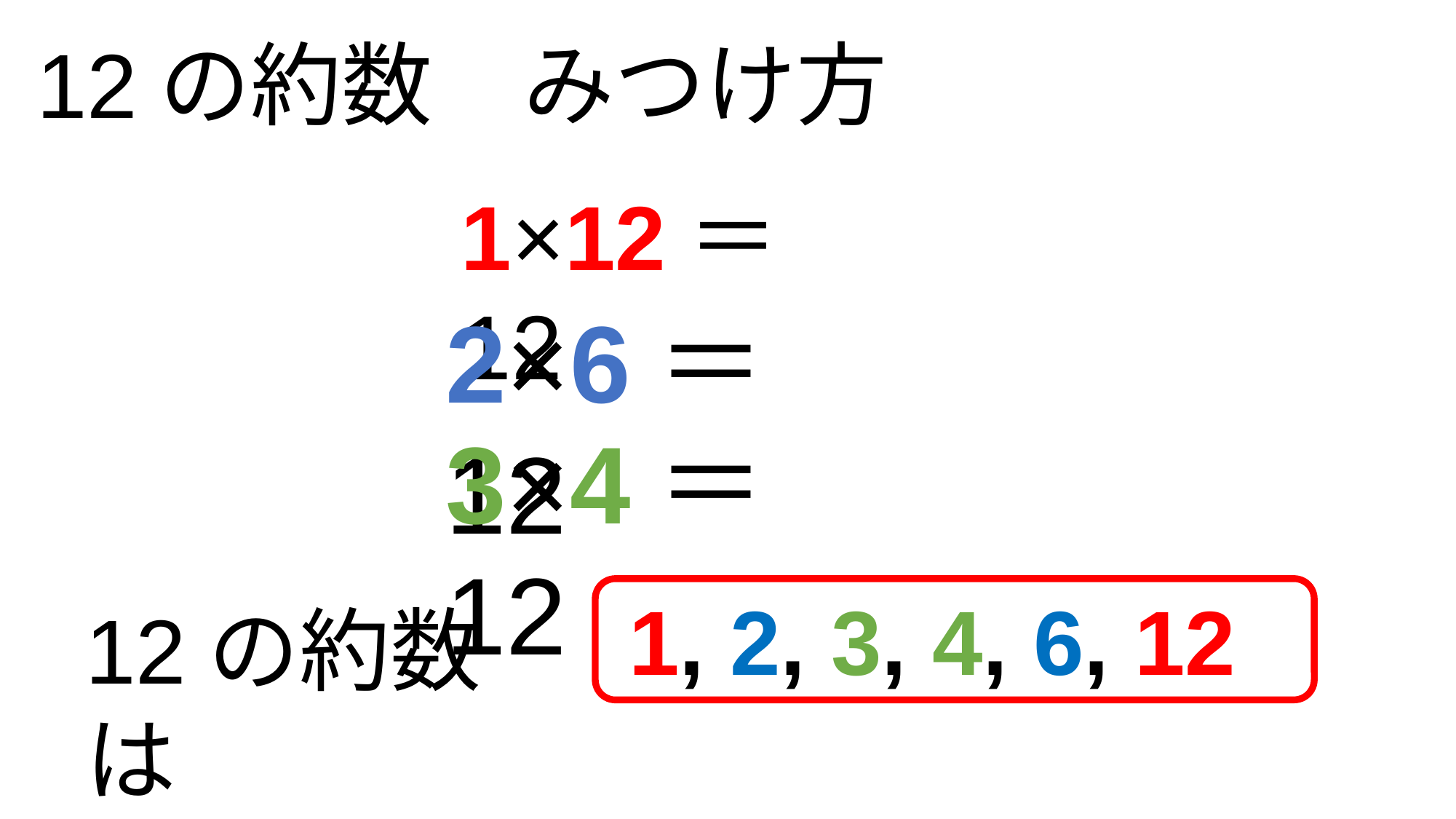

12の約数　みつけ方
1×12＝12
2×6＝12
3×4＝12
1, 2, 3, 4, 6, 12

12の約数は